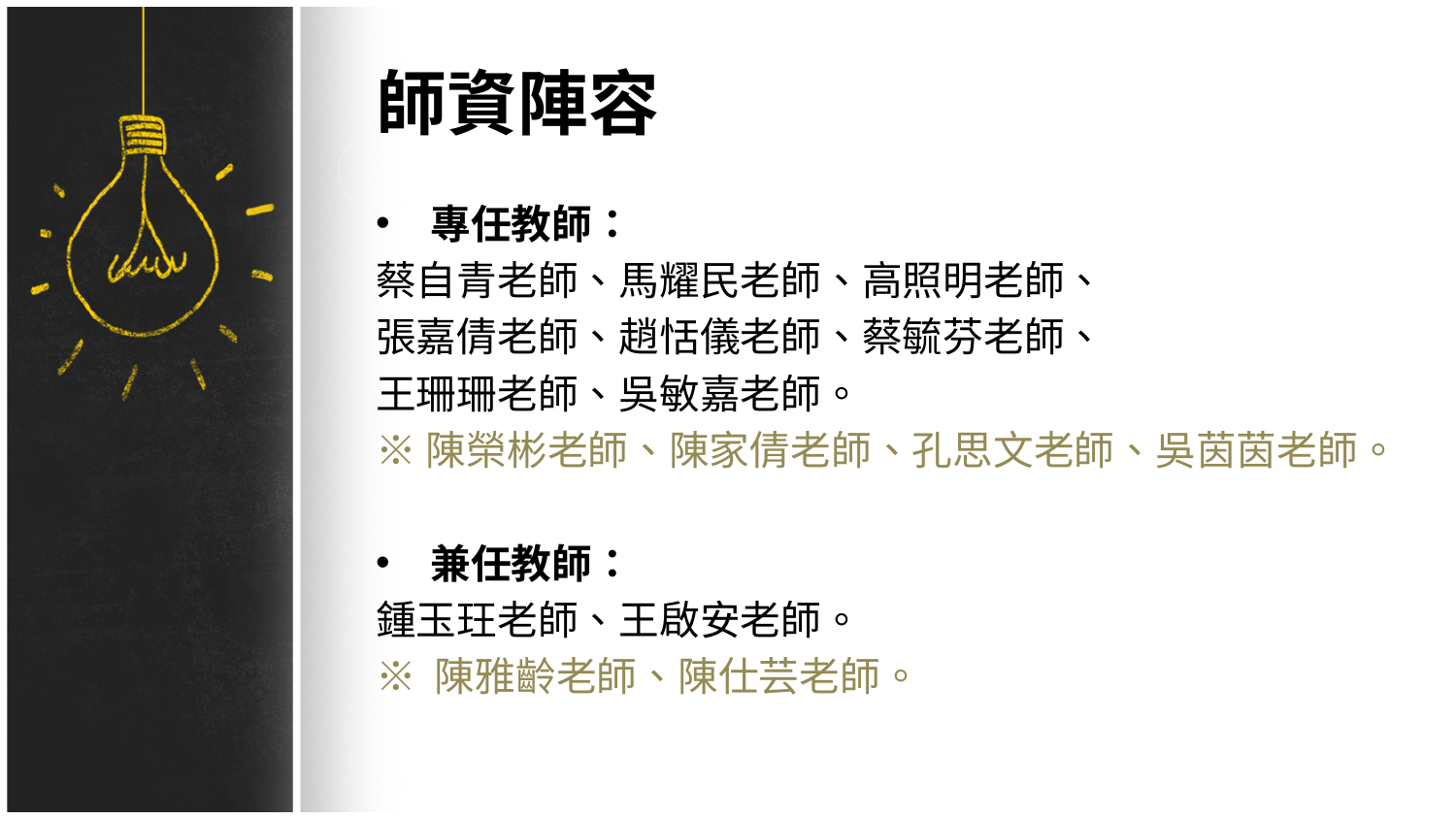

# 師資陣容
專任教師：
蔡自青老師、馬耀民老師、高照明老師、
張嘉倩老師、趙恬儀老師、蔡毓芬老師、
王珊珊老師、吳敏嘉老師。
※陳榮彬老師、陳家倩老師、孔思文老師、吳茵茵老師。

兼任教師：
鍾玉玨老師、王啟安老師。
※ 陳雅齡老師、陳仕芸老師。